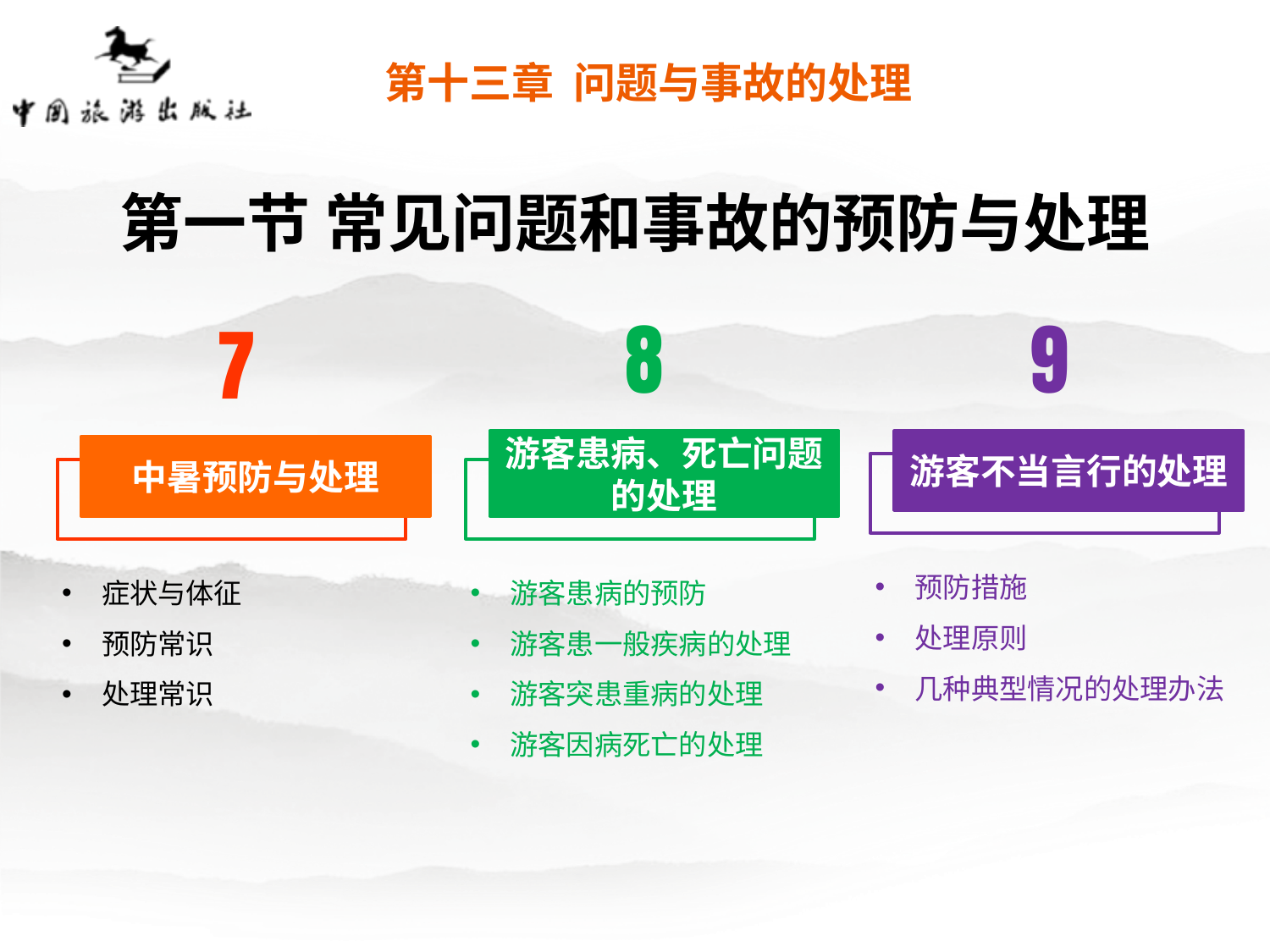

第十三章  问题与事故的处理
第一节 常见问题和事故的预防与处理
8
游客患病、死亡问题的处理

游客患病的预防
游客患一般疾病的处理
游客突患重病的处理
游客因病死亡的处理
9
游客不当言行的处理

预防措施
处理原则
几种典型情况的处理办法
7
中暑预防与处理

症状与体征
预防常识
处理常识